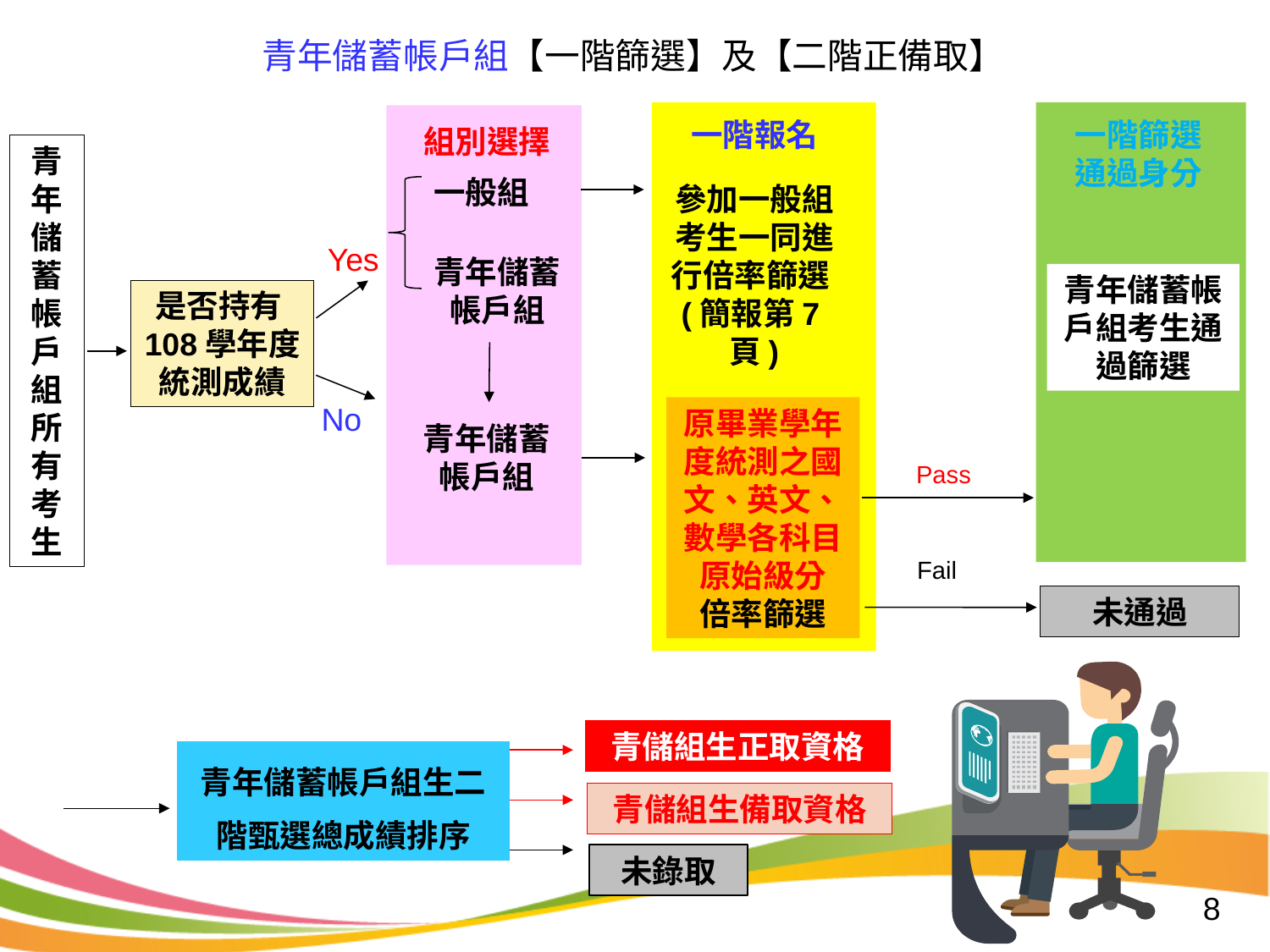

青年儲蓄帳戶組【一階篩選】及【二階正備取】

一階報名
參加一般組考生一同進行倍率篩選(簡報第7頁)
原畢業學年度統測之國文、英文、數學各科目原始級分
倍率篩選

一階篩選通過身分

組別選擇
一般組

青年儲蓄帳戶組
青年儲蓄帳戶組
青年儲蓄帳戶組
所有考生
Yes
青年儲蓄帳戶組考生通過篩選
是否持有108學年度統測成績
No
Pass
Fail
未通過
青儲組生正取資格
青年儲蓄帳戶組生二階甄選總成績排序
青儲組生備取資格
未錄取